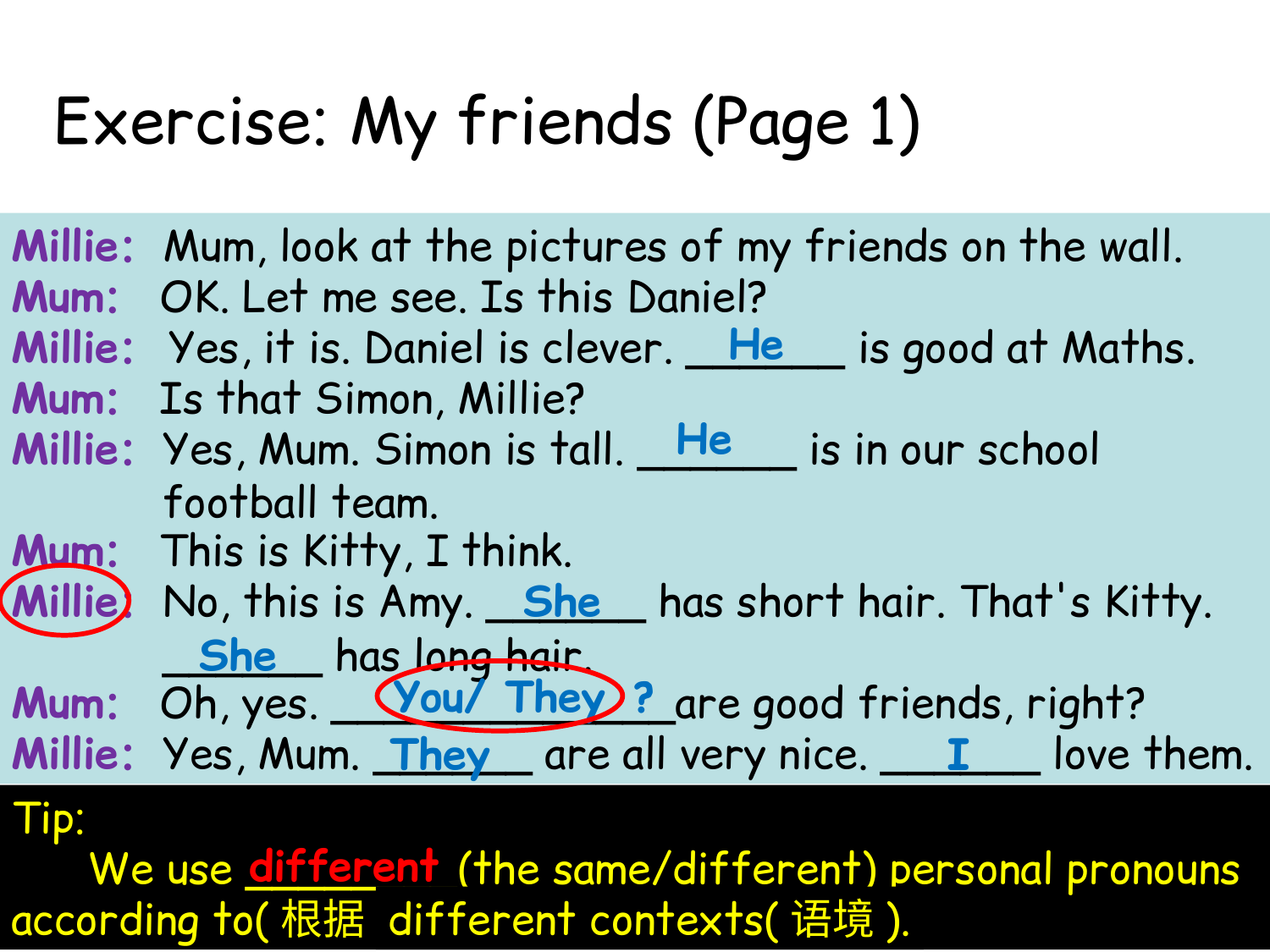

Exercise: My friends (Page 1)
Millie:  Mum, look at the pictures of my friends on the wall.
Mum:   OK. Let me see. Is this Daniel?
Millie:  Yes, it is. Daniel is clever. ______ is good at Maths.
Mum:   Is that Simon, Millie?
Millie:  Yes, Mum. Simon is tall. ______ is in our school

Mum:  This is Kitty, I think.
Millie:  No, this is Amy. ______ has short hair. That's Kitty.

Mum:   Oh, yes. _____________are good friends, right?
Millie:  Yes, Mum. ______ are all very nice. ______ love them.
He
He
football team.

She
______ has long hair.
She

You/ They
?
They
I
Tip:
      We use ________(the same/different) personal pronouns according to(根据)
different
different contexts(语境).